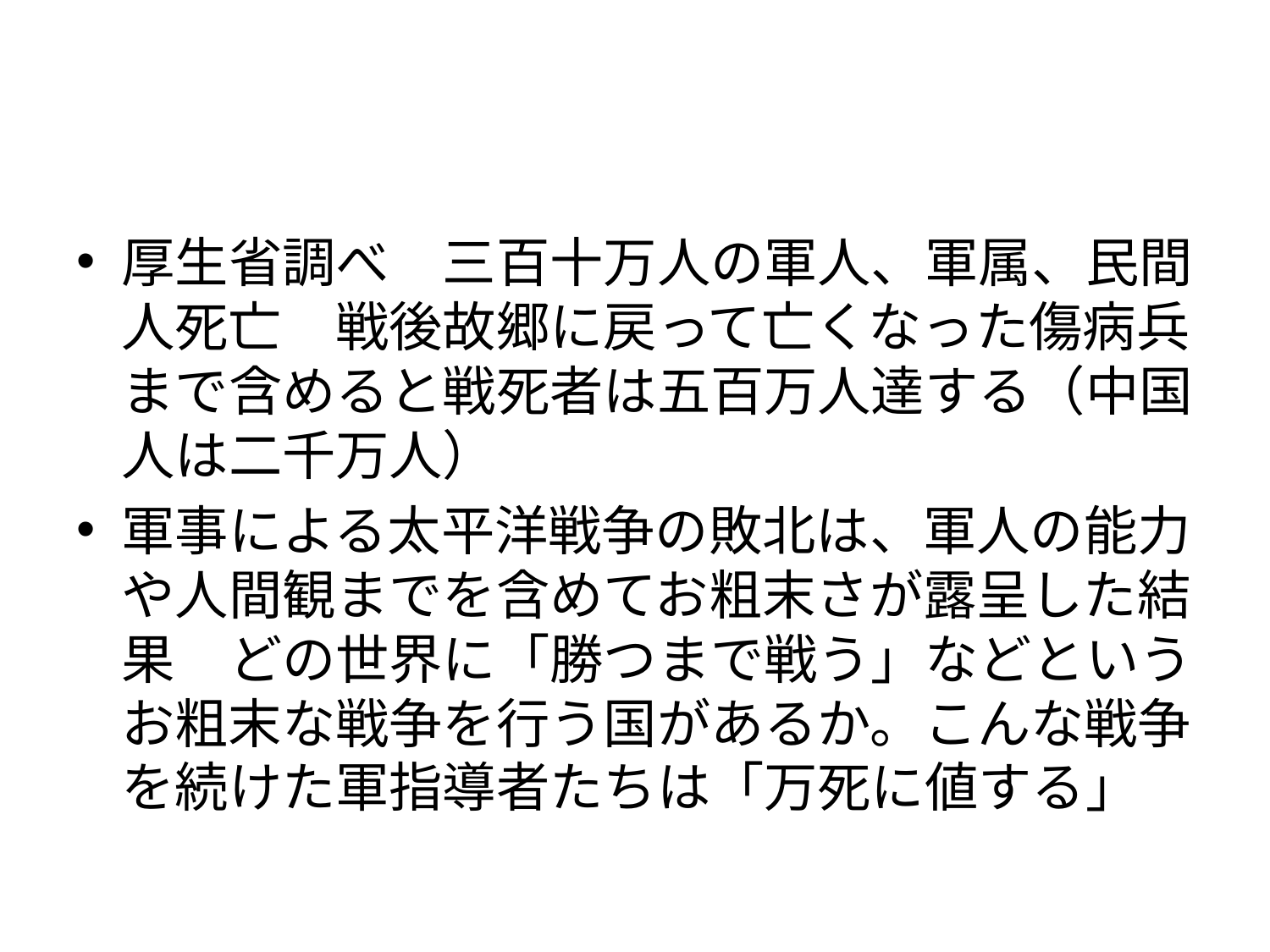

#
厚生省調べ　三百十万人の軍人、軍属、民間人死亡　戦後故郷に戻って亡くなった傷病兵まで含めると戦死者は五百万人達する（中国人は二千万人）
軍事による太平洋戦争の敗北は、軍人の能力や人間観までを含めてお粗末さが露呈した結果　どの世界に「勝つまで戦う」などというお粗末な戦争を行う国があるか。こんな戦争を続けた軍指導者たちは「万死に値する」